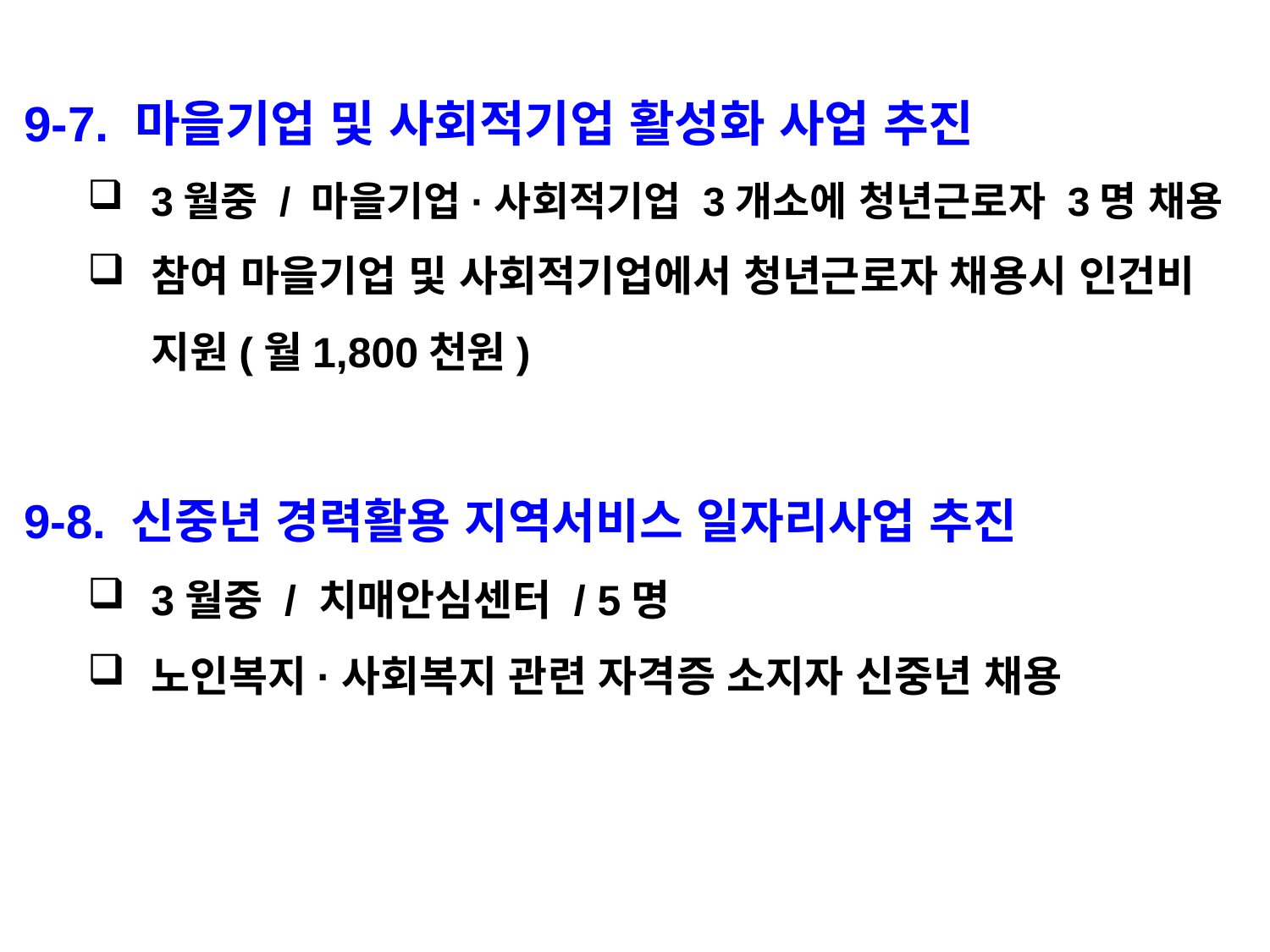

9-7. 마을기업 및 사회적기업 활성화 사업 추진
3월중 / 마을기업·사회적기업 3개소에 청년근로자 3명 채용
참여 마을기업 및 사회적기업에서 청년근로자 채용시 인건비 지원(월1,800천원)
9-8. 신중년 경력활용 지역서비스 일자리사업 추진
3월중 / 치매안심센터 / 5명
노인복지·사회복지 관련 자격증 소지자 신중년 채용